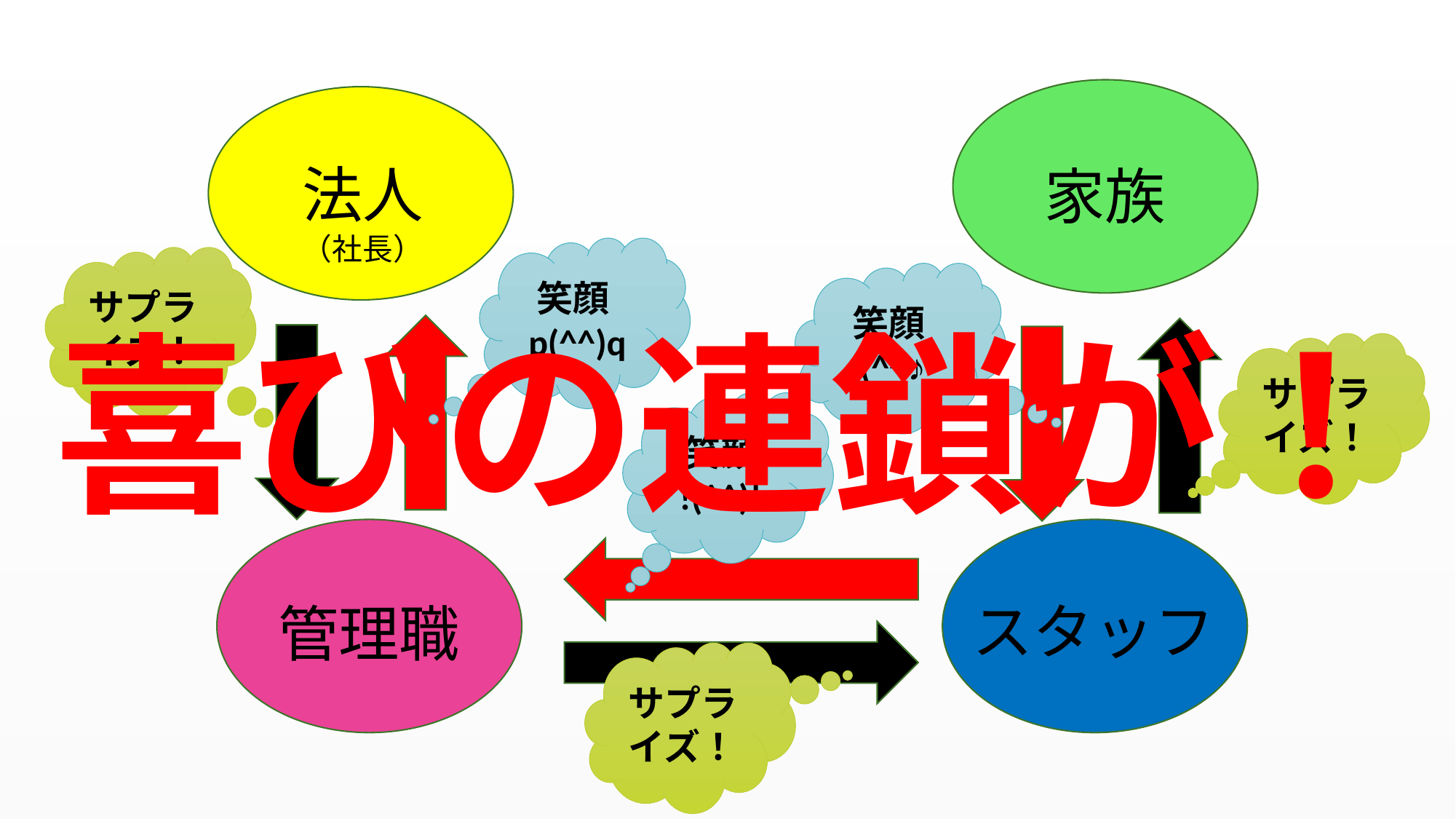

法人
（社長）
家族
笑顔p(^^)q
サプライズ！
笑顔(^^♪

喜びの連鎖が！

サプライズ！
笑顔
!(^^)!

スタッフ
管理職
サプライズ！